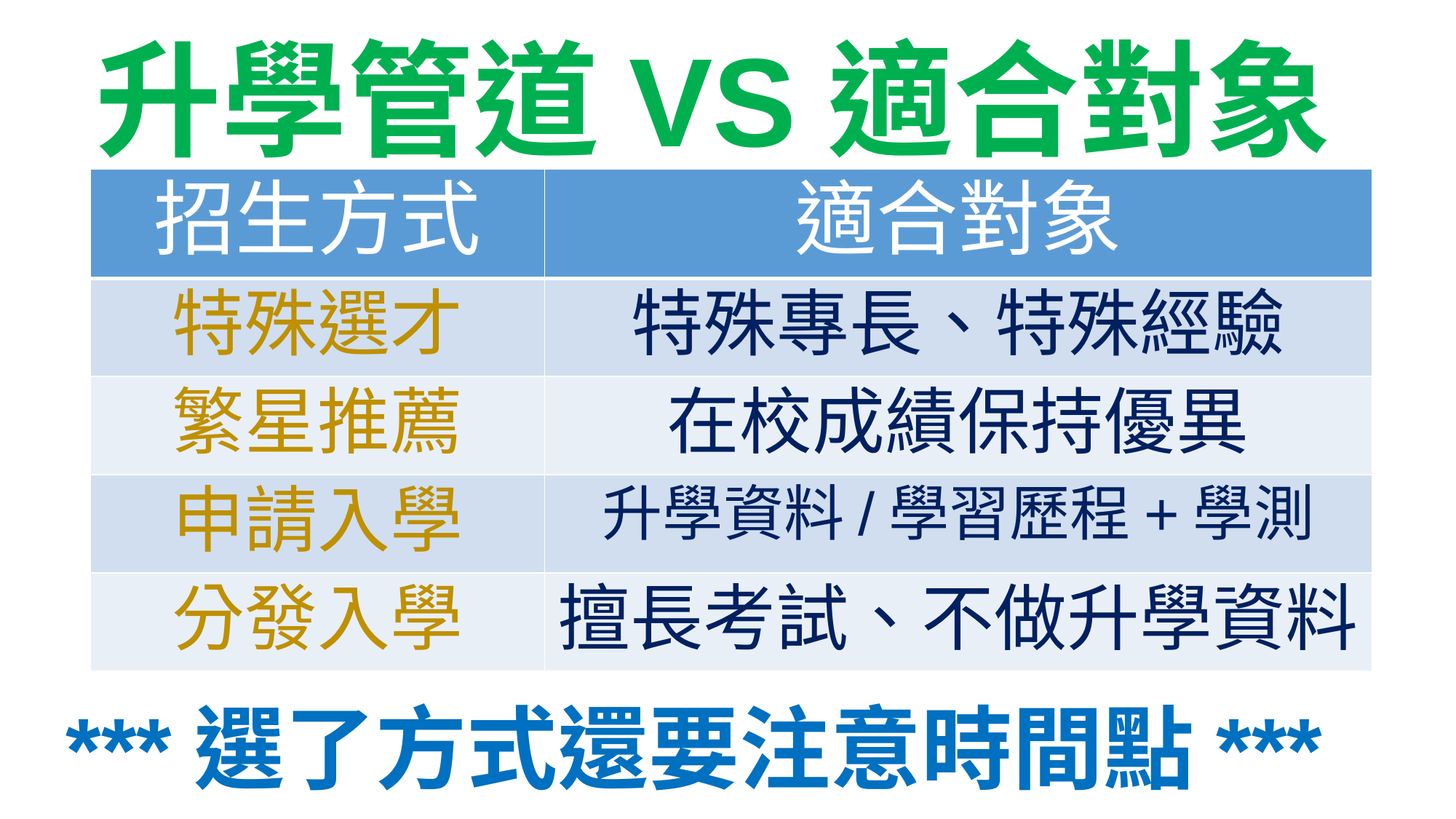

升學管道VS適合對象
| 招生方式 | 適合對象 |
| --- | --- |
| 特殊選才 | 特殊專長、特殊經驗 |
| 繁星推薦 | 在校成績保持優異 |
| 申請入學 | 升學資料/學習歷程+學測 |
| 分發入學 | 擅長考試、不做升學資料 |
***選了方式還要注意時間點***